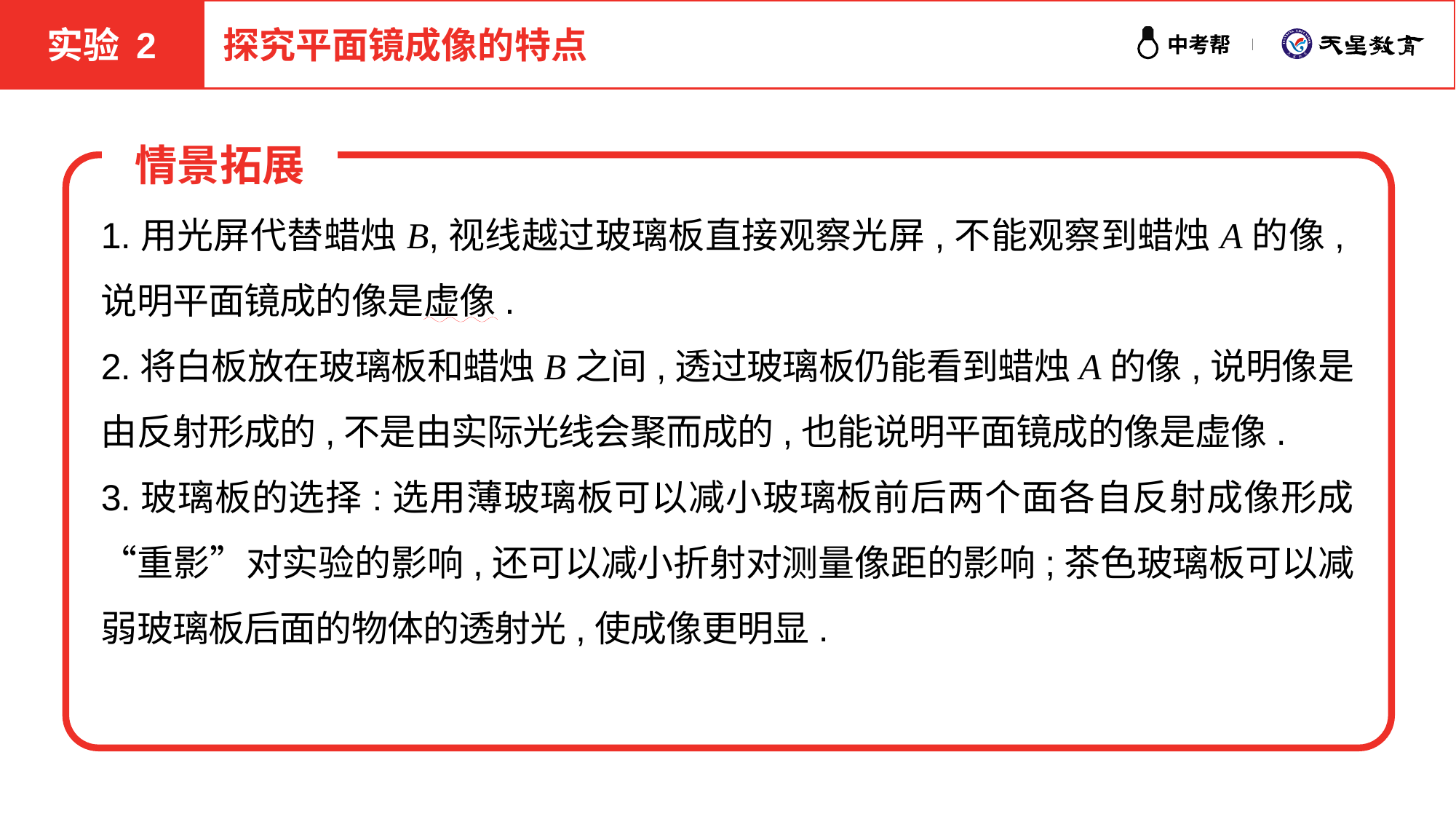

实验 2
探究平面镜成像的特点
情景拓展

1.用光屏代替蜡烛B,视线越过玻璃板直接观察光屏,不能观察到蜡烛A的像,说明平面镜成的像是虚像.
2.将白板放在玻璃板和蜡烛B之间,透过玻璃板仍能看到蜡烛A的像,说明像是由反射形成的,不是由实际光线会聚而成的,也能说明平面镜成的像是虚像.
3.玻璃板的选择:选用薄玻璃板可以减小玻璃板前后两个面各自反射成像形成“重影”对实验的影响,还可以减小折射对测量像距的影响;茶色玻璃板可以减弱玻璃板后面的物体的透射光,使成像更明显.